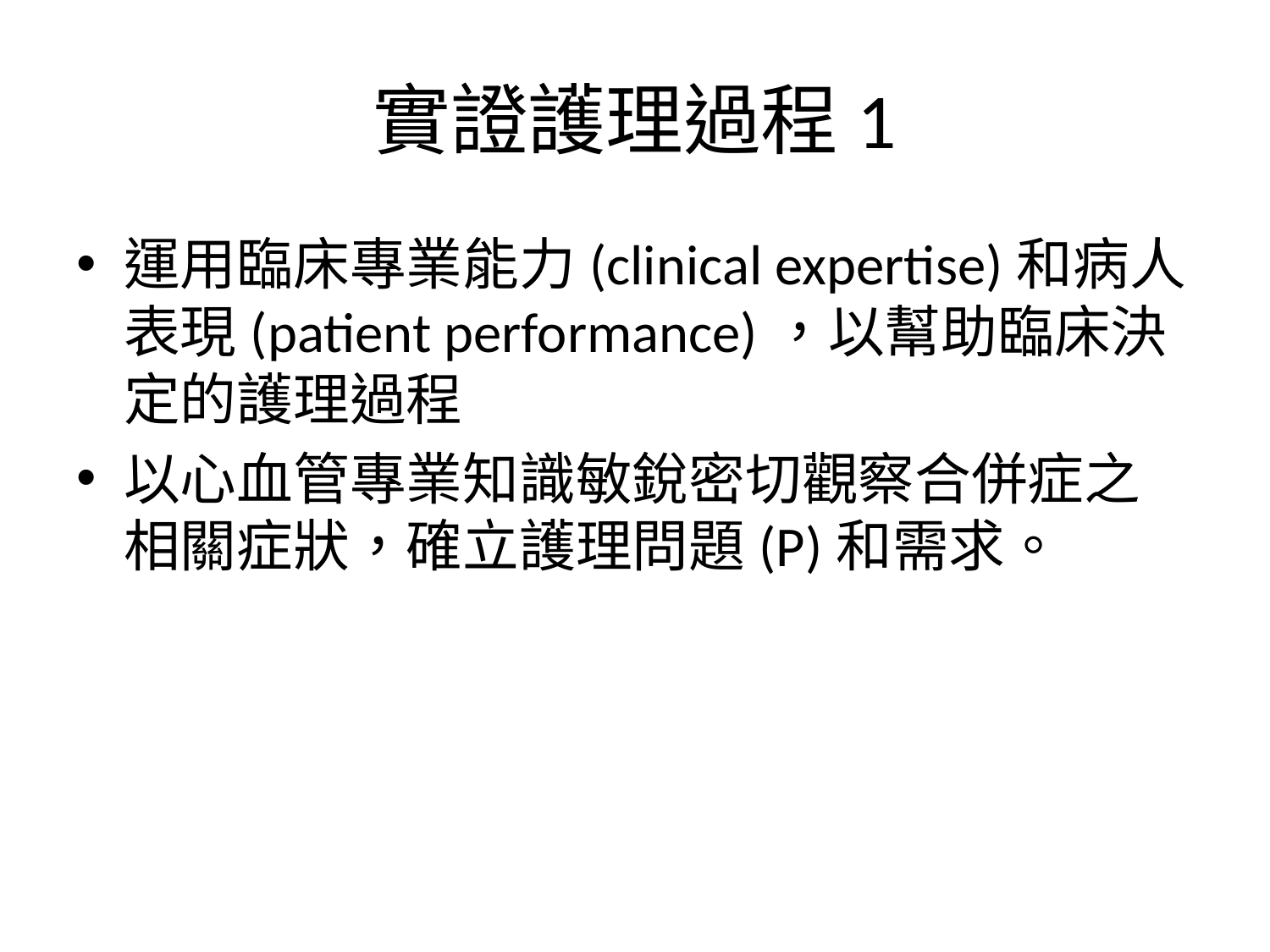

# 實證護理過程1
運用臨床專業能力(clinical expertise)和病人表現(patient performance)，以幫助臨床決定的護理過程
以心血管專業知識敏銳密切觀察合併症之相關症狀，確立護理問題(P)和需求。